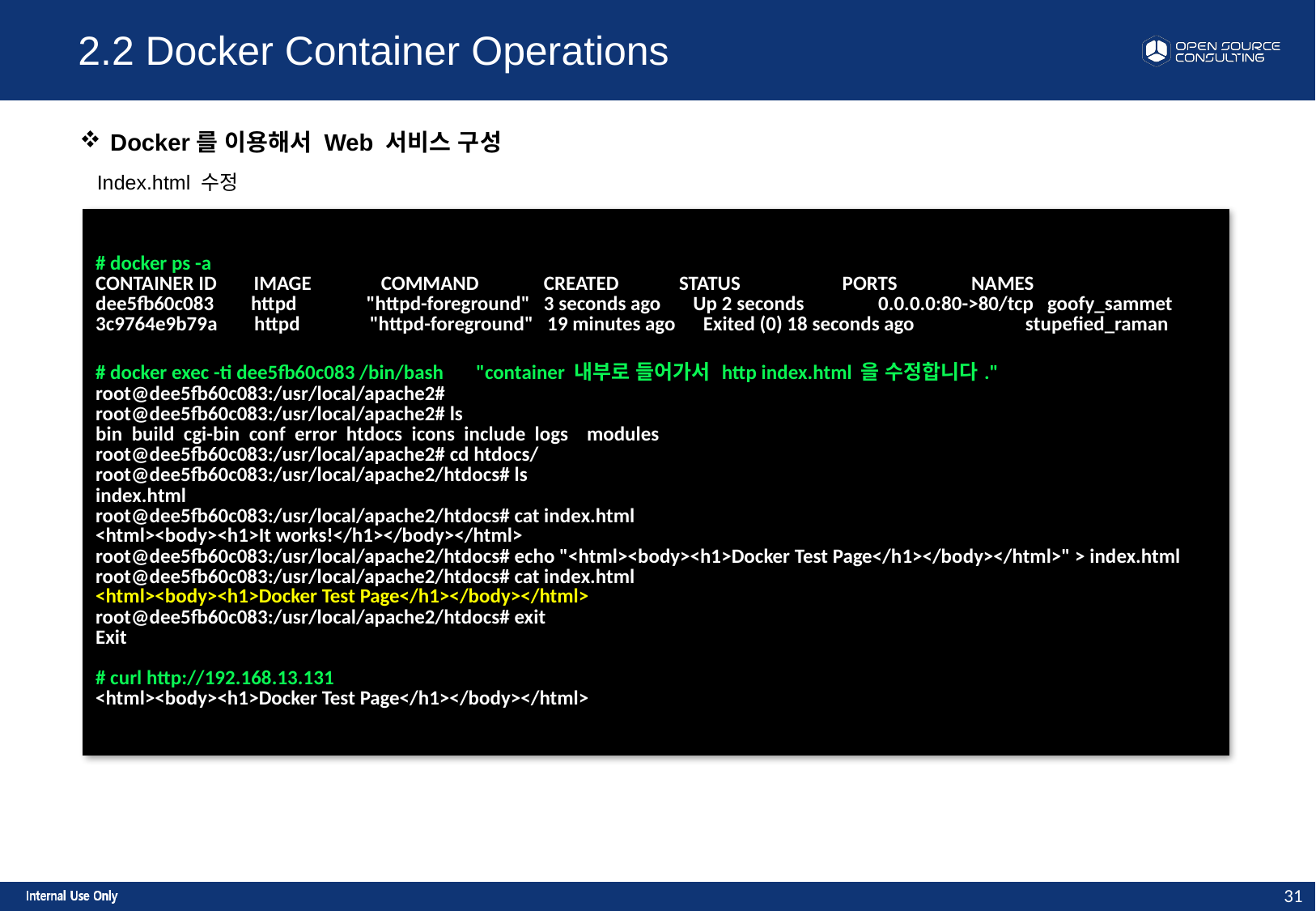

2.2 Docker Container Operations
Docker를 이용해서 Web 서비스 구성
   Index.html 수정
| # docker ps -a CONTAINER ID IMAGE COMMAND CREATED STATUS PORTS NAMES dee5fb60c083 httpd "httpd-foreground" 3 seconds ago Up 2 seconds 0.0.0.0:80->80/tcp goofy\_sammet 3c9764e9b79a httpd "httpd-foreground" 19 minutes ago Exited (0) 18 seconds ago stupefied\_raman # docker exec -ti dee5fb60c083 /bin/bash "container 내부로 들어가서 http index.html 을 수정합니다." root@dee5fb60c083:/usr/local/apache2# root@dee5fb60c083:/usr/local/apache2# ls bin build cgi-bin conf error htdocs icons include logs modules root@dee5fb60c083:/usr/local/apache2# cd htdocs/ root@dee5fb60c083:/usr/local/apache2/htdocs# ls index.html root@dee5fb60c083:/usr/local/apache2/htdocs# cat index.html <html><body><h1>It works!</h1></body></html> root@dee5fb60c083:/usr/local/apache2/htdocs# echo "<html><body><h1>Docker Test Page</h1></body></html>" > index.html root@dee5fb60c083:/usr/local/apache2/htdocs# cat index.html <html><body><h1>Docker Test Page</h1></body></html> root@dee5fb60c083:/usr/local/apache2/htdocs# exit Exit # curl http://192.168.13.131 <html><body><h1>Docker Test Page</h1></body></html> |
| --- |
31